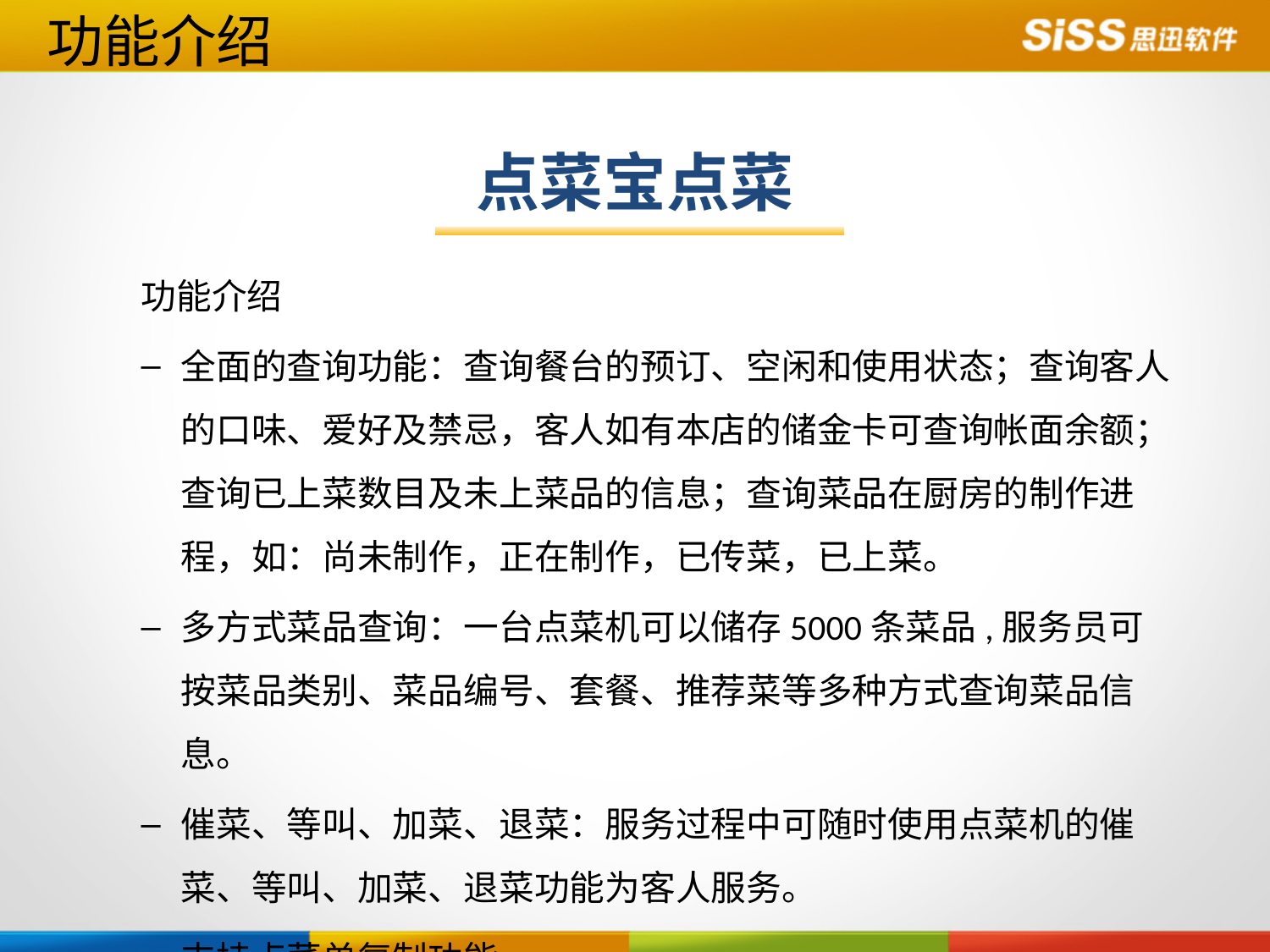

功能介绍
点菜宝点菜

功能介绍
全面的查询功能：查询餐台的预订、空闲和使用状态；查询客人的口味、爱好及禁忌，客人如有本店的储金卡可查询帐面余额；查询已上菜数目及未上菜品的信息；查询菜品在厨房的制作进程，如：尚未制作，正在制作，已传菜，已上菜。
多方式菜品查询：一台点菜机可以储存5000条菜品,服务员可按菜品类别、菜品编号、套餐、推荐菜等多种方式查询菜品信息。
催菜、等叫、加菜、退菜：服务过程中可随时使用点菜机的催菜、等叫、加菜、退菜功能为客人服务。
支持点菜单复制功能。